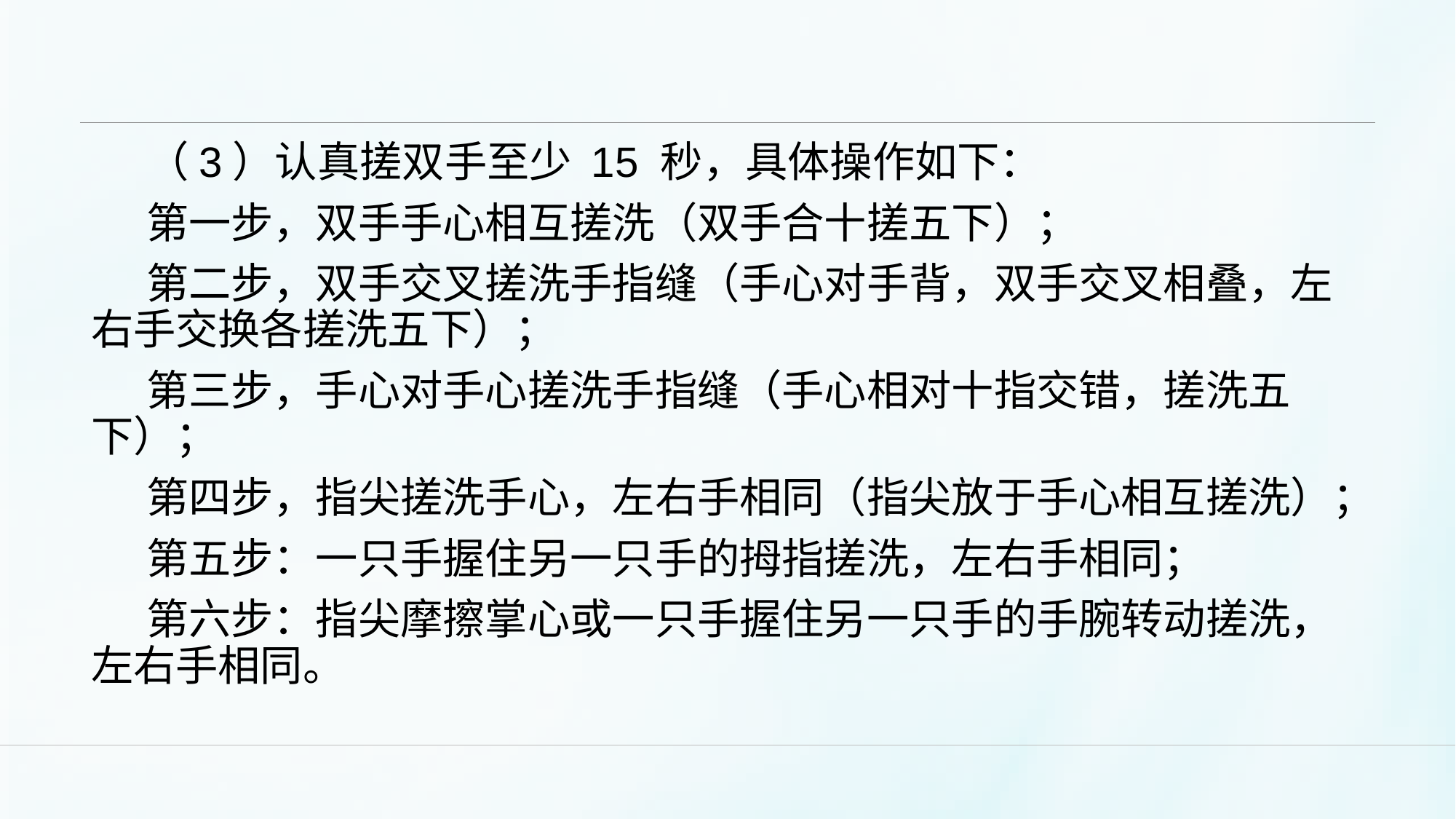

#
（3）认真搓双手至少 15 秒，具体操作如下：
第一步，双手手心相互搓洗（双手合十搓五下）；
第二步，双手交叉搓洗手指缝（手心对手背，双手交叉相叠，左右手交换各搓洗五下）；
第三步，手心对手心搓洗手指缝（手心相对十指交错，搓洗五下）；
第四步，指尖搓洗手心，左右手相同（指尖放于手心相互搓洗）；
第五步：一只手握住另一只手的拇指搓洗，左右手相同；
第六步：指尖摩擦掌心或一只手握住另一只手的手腕转动搓洗，左右手相同。